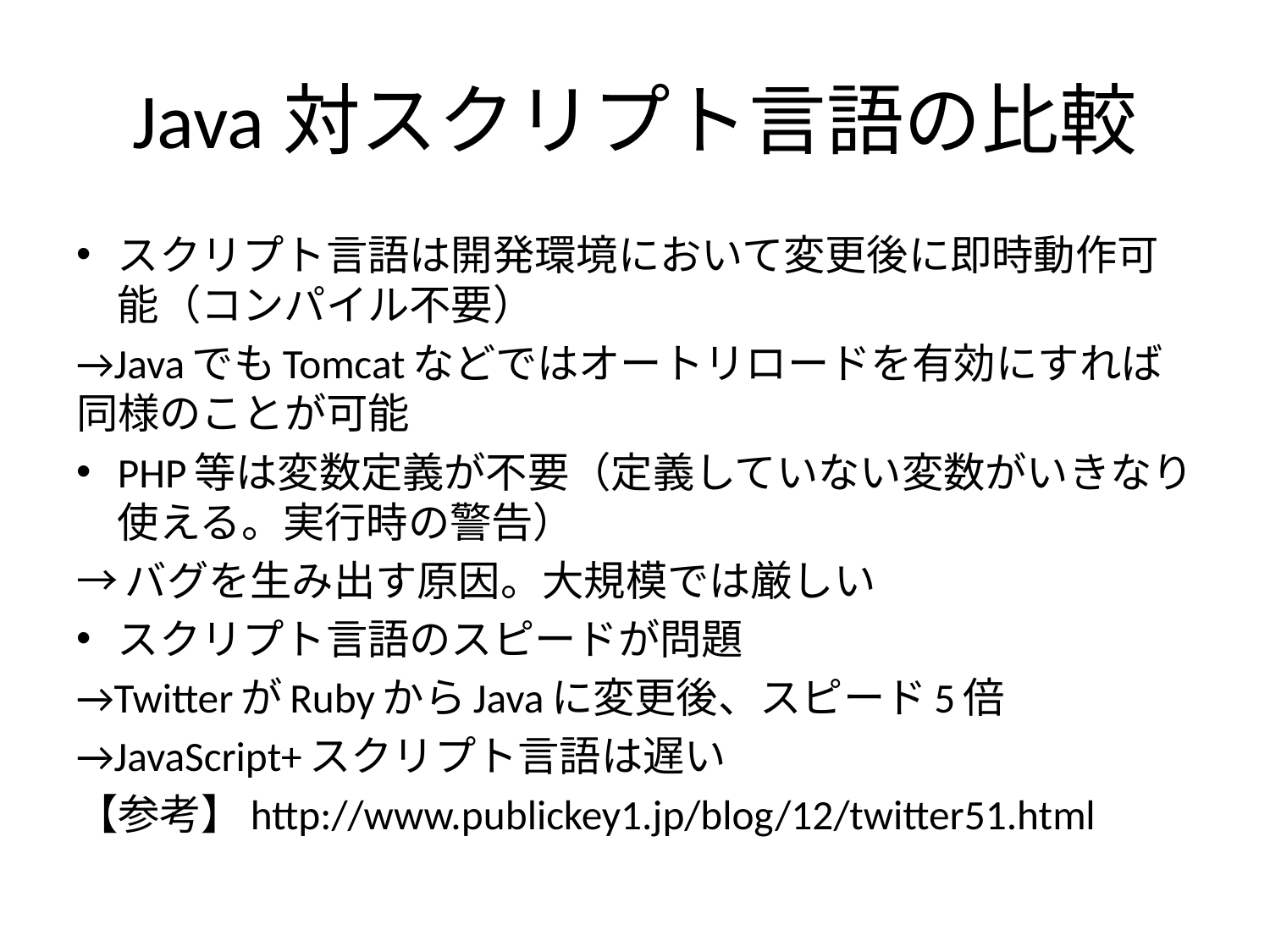

# Java対スクリプト言語の比較
スクリプト言語は開発環境において変更後に即時動作可能（コンパイル不要）
→JavaでもTomcatなどではオートリロードを有効にすれば同様のことが可能
PHP等は変数定義が不要（定義していない変数がいきなり使える。実行時の警告）
→バグを生み出す原因。大規模では厳しい
スクリプト言語のスピードが問題
→TwitterがRubyからJavaに変更後、スピード5倍
→JavaScript+スクリプト言語は遅い
【参考】http://www.publickey1.jp/blog/12/twitter51.html